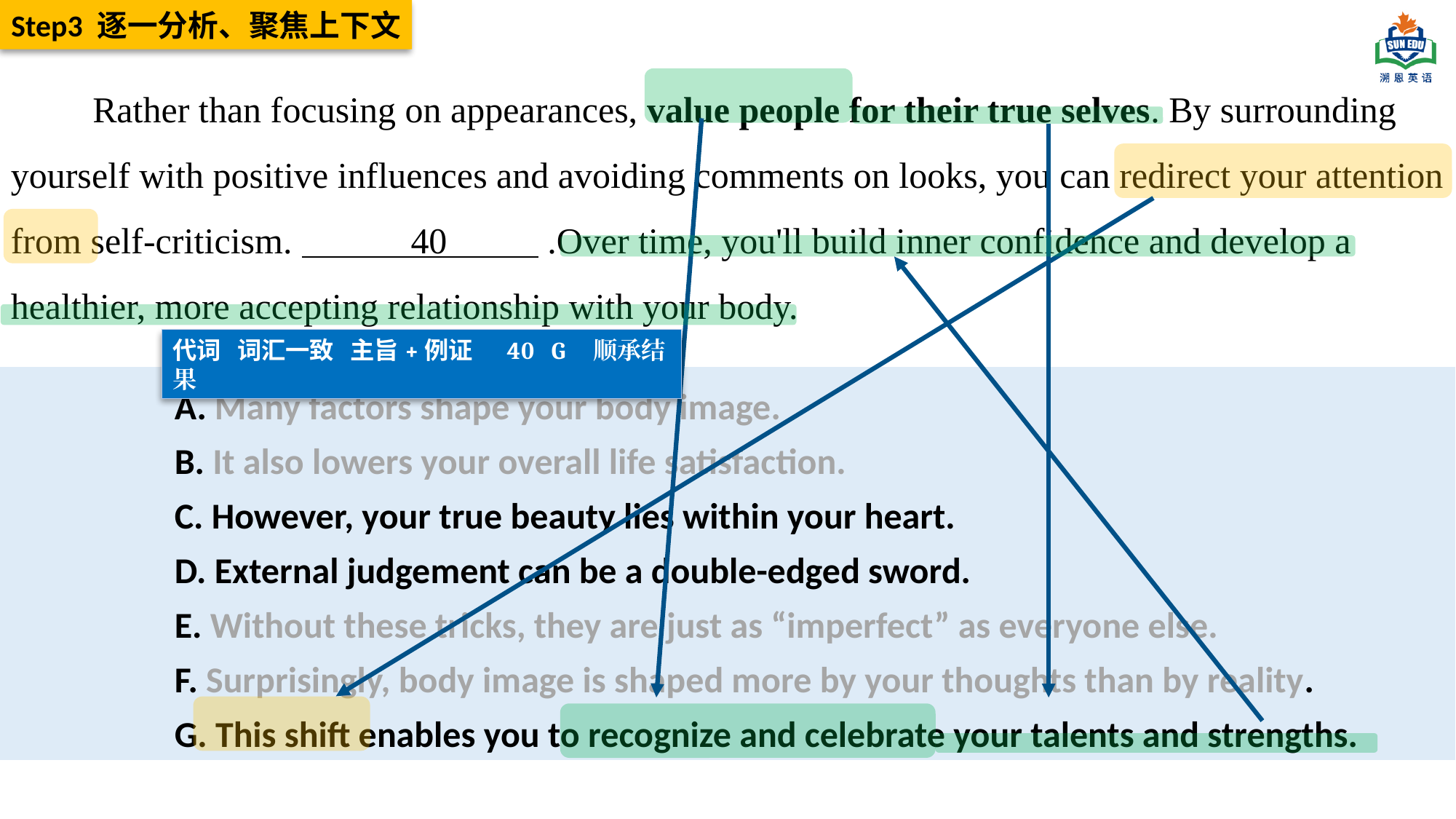

Step3 逐一分析、聚焦上下文

         Rather than focusing on appearances, value people for their true selves. By surrounding yourself with positive influences and avoiding comments on looks, you can redirect your attention from self-criticism.             40           .Over time, you'll build inner confidence and develop a healthier, more accepting relationship with your body.

代词   词汇一致   主旨+例证     40   G    顺承结果
                    A. Many factors shape your body image.
                    B. It also lowers your overall life satisfaction.
                    C. However, your true beauty lies within your heart.
                    D. External judgement can be a double-edged sword.
                    E. Without these tricks, they are just as “imperfect” as everyone else.
                    F. Surprisingly, body image is shaped more by your thoughts than by reality.
                    G. This shift enables you to recognize and celebrate your talents and strengths.